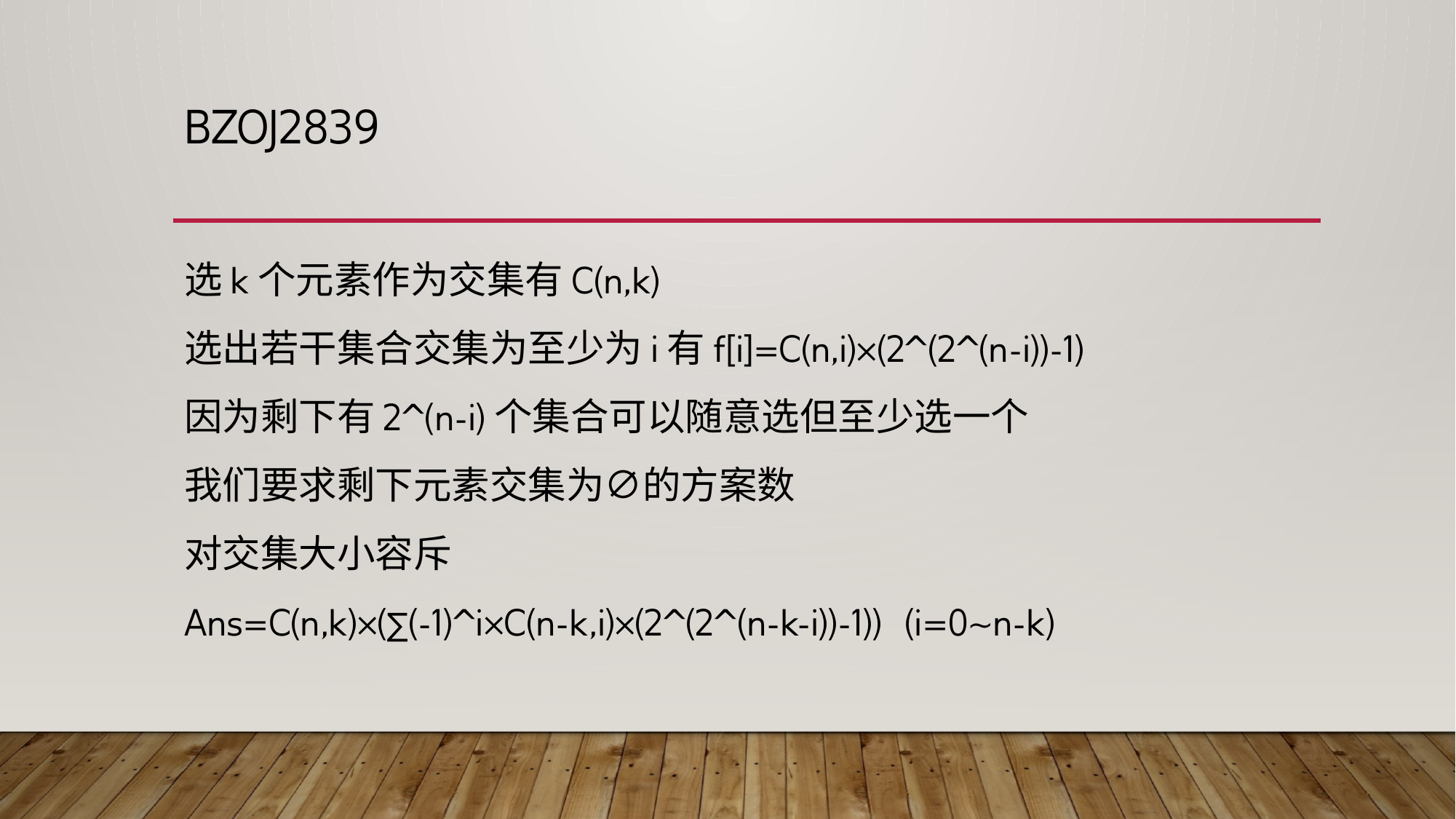

# bzoj2839
选k个元素作为交集有C(n,k)
选出若干集合交集为至少为i有f[i]=C(n,i)×(2^(2^(n-i))-1)
因为剩下有2^(n-i)个集合可以随意选但至少选一个
我们要求剩下元素交集为∅的方案数
对交集大小容斥
Ans=C(n,k)×(∑(-1)^i×C(n-k,i)×(2^(2^(n-k-i))-1))  (i=0~n-k)